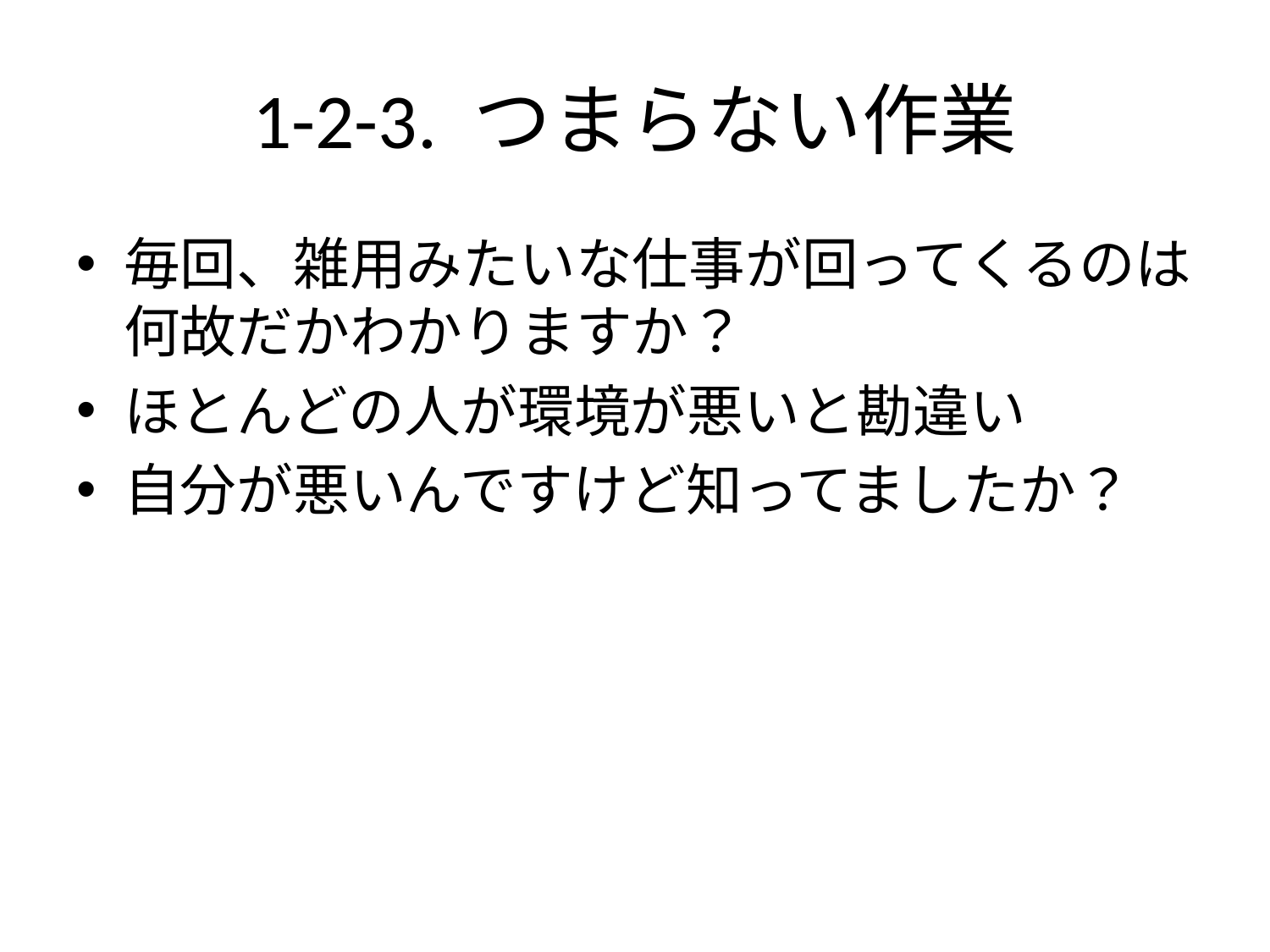

# 1-2-3. つまらない作業
毎回、雑用みたいな仕事が回ってくるのは何故だかわかりますか？
ほとんどの人が環境が悪いと勘違い
自分が悪いんですけど知ってましたか？